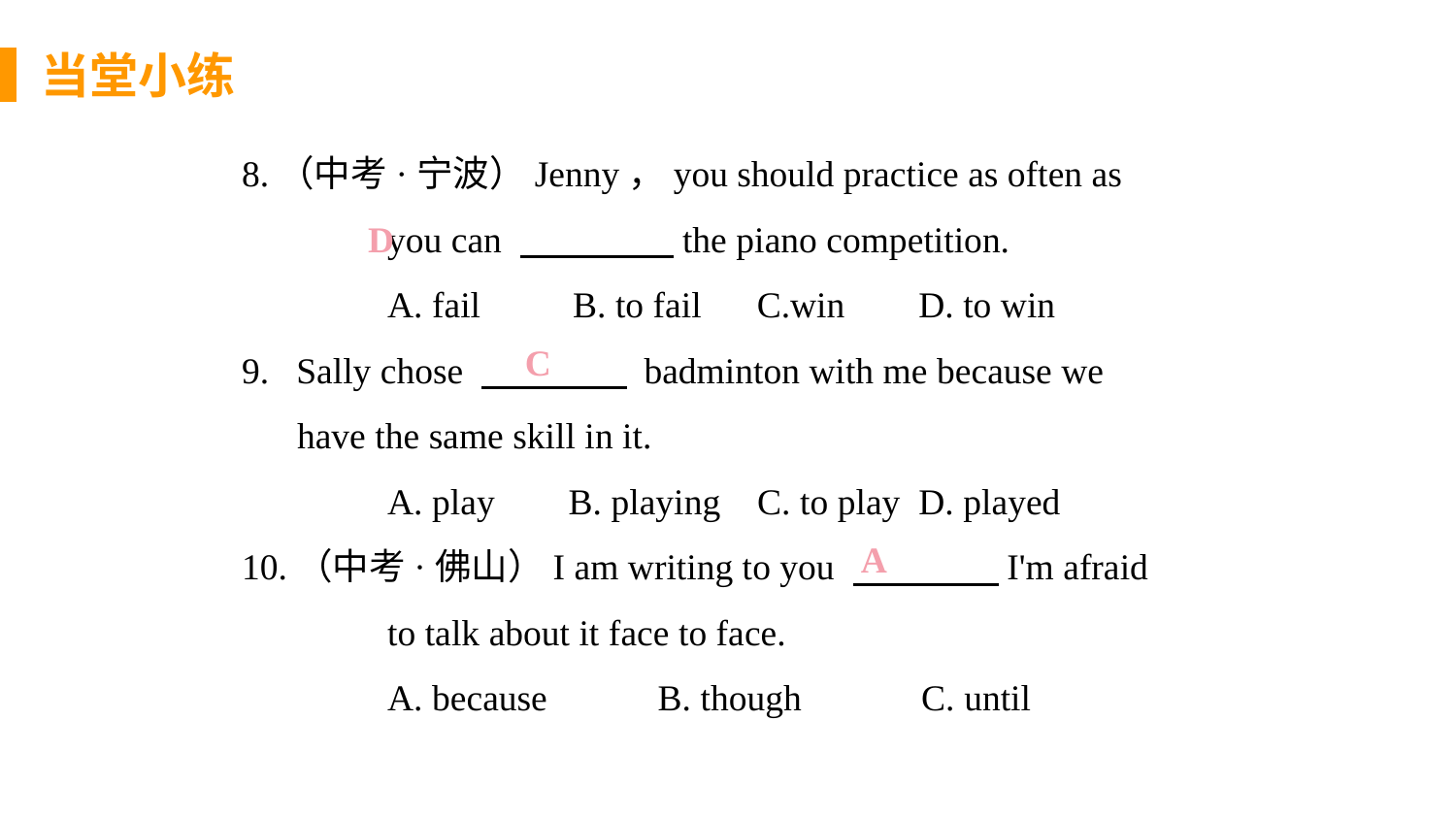

当堂小练

8.（中考·宁波）Jenny，you should practice as often as  	you can 　　　　 the piano competition.
	A. fail          B. to fail      C.win        D. to win
Sally chose 　　　　 badminton with me because we
      have the same skill in it.
	A. play        B. playing    C. to play  D. played
10.（中考·佛山）I am writing to you 　　　　I'm afraid 	to talk about it face to face.
	A. because            B. though             C. until
D
C
A